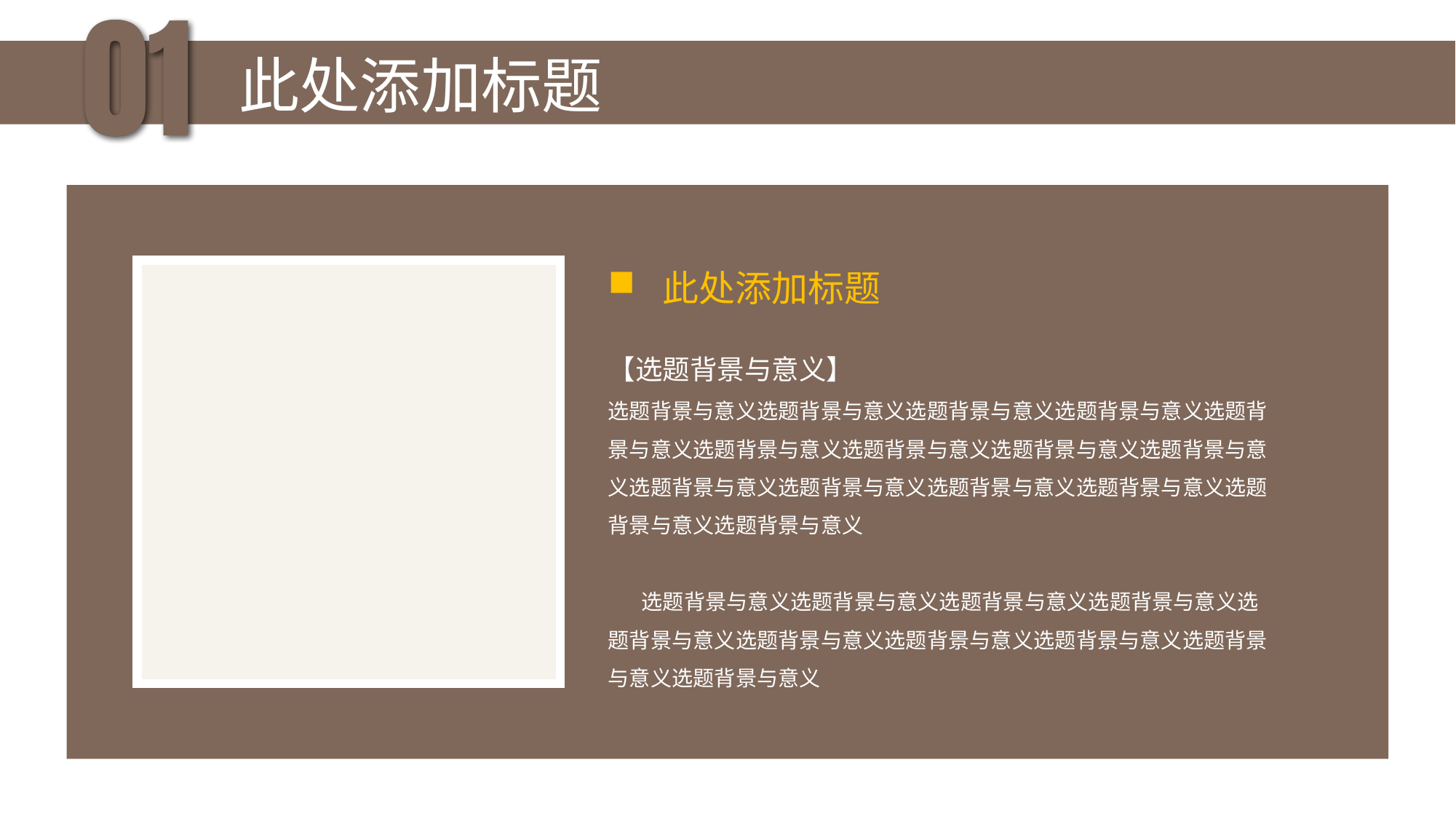

此处添加标题
01
01

此处添加标题
【选题背景与意义】
选题背景与意义选题背景与意义选题背景与意义选题背景与意义选题背景与意义选题背景与意义选题背景与意义选题背景与意义选题背景与意义选题背景与意义选题背景与意义选题背景与意义选题背景与意义选题背景与意义选题背景与意义

      选题背景与意义选题背景与意义选题背景与意义选题背景与意义选题背景与意义选题背景与意义选题背景与意义选题背景与意义选题背景与意义选题背景与意义